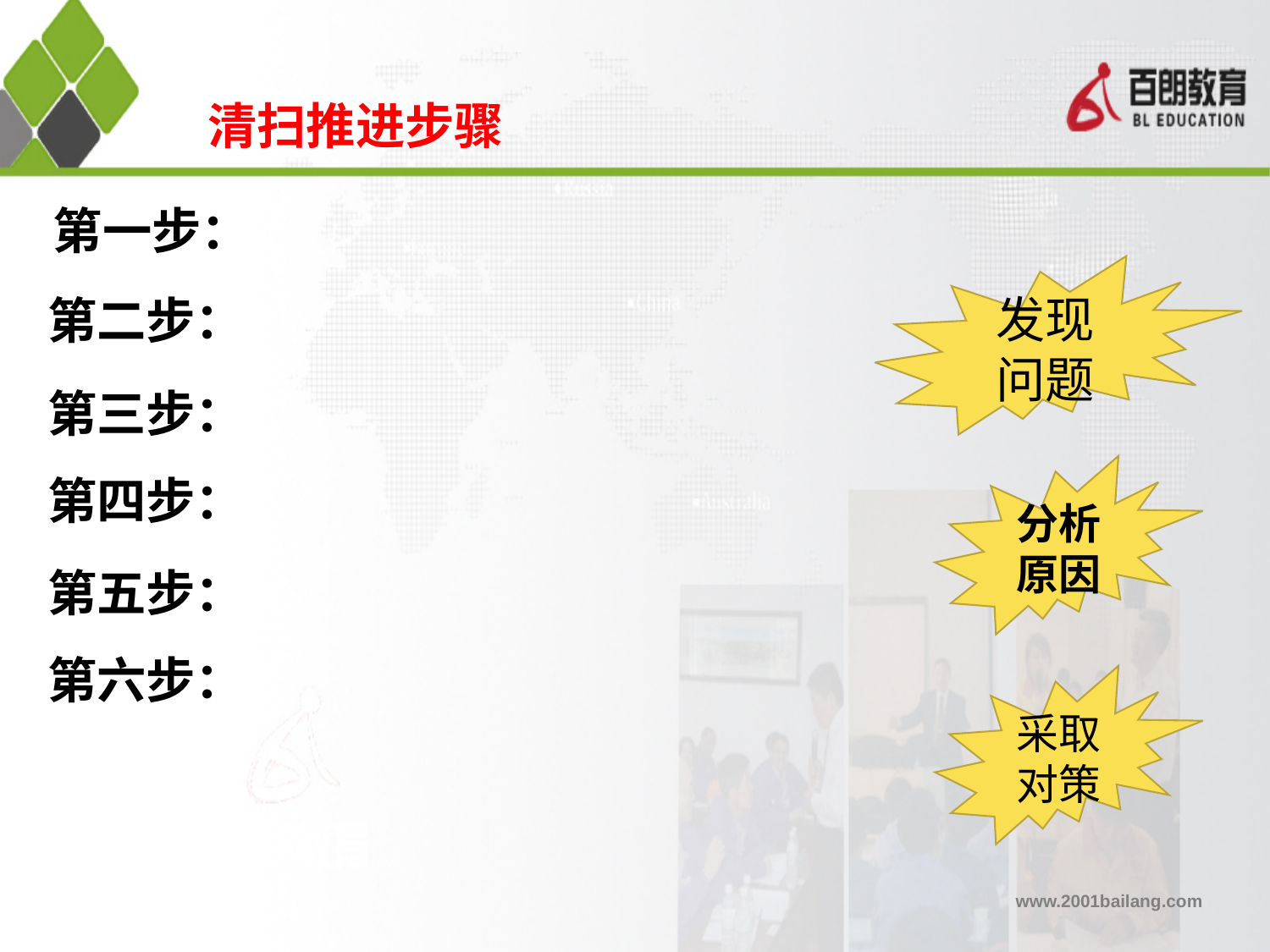

# 清扫推进步骤
第一步：
发现问题
第二步：
第三步：
分析原因
第四步：
第五步：
第六步：
采取对策